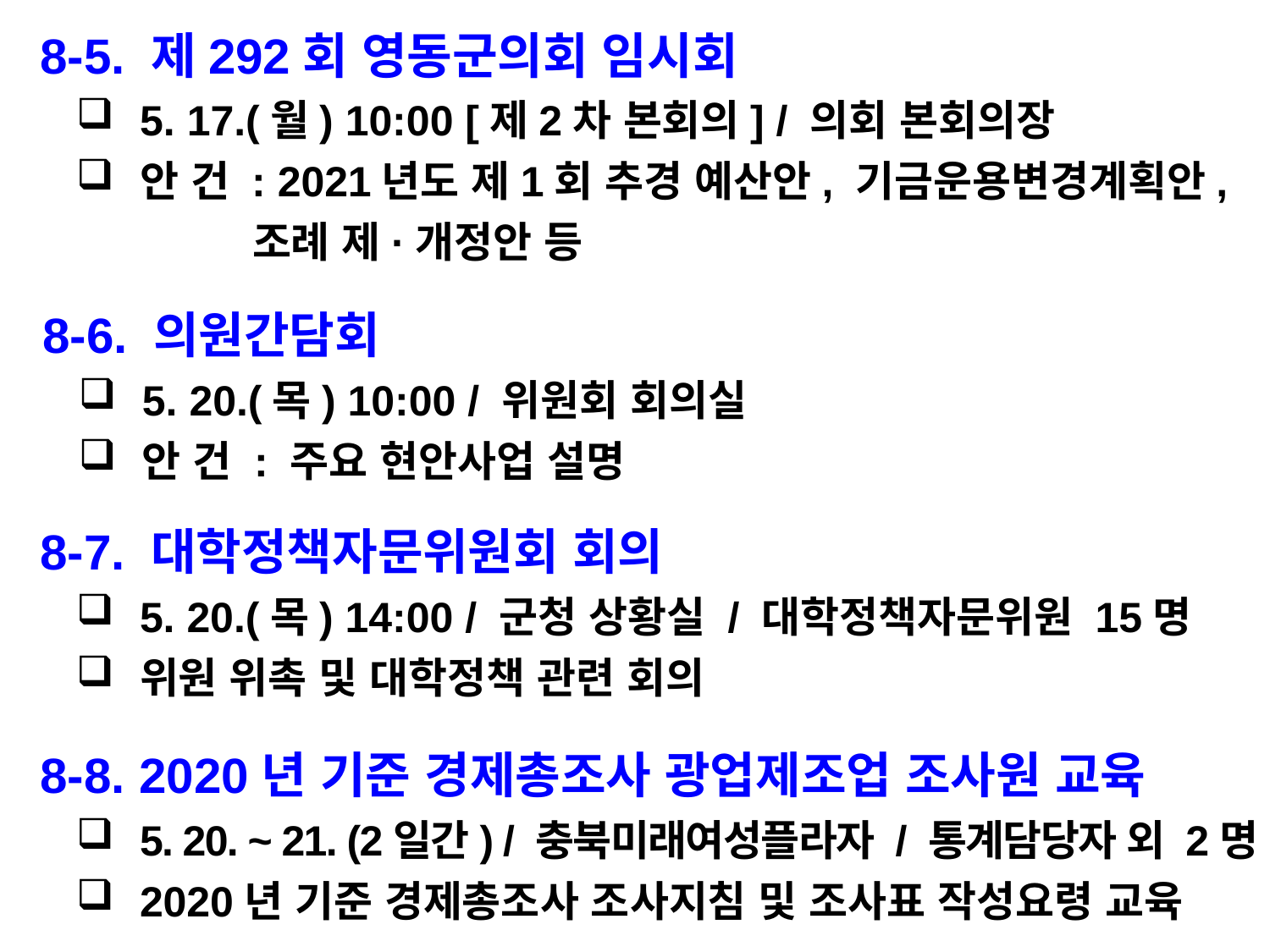

8-5. 제292회 영동군의회 임시회
5. 17.(월) 10:00 [제2차 본회의] / 의회 본회의장
안 건 : 2021년도 제1회 추경 예산안, 기금운용변경계획안,
              조례 제·개정안 등
  8-6. 의원간담회
5. 20.(목) 10:00 / 위원회 회의실
안 건 : 주요 현안사업 설명

  8-7. 대학정책자문위원회 회의
5. 20.(목) 14:00 / 군청 상황실 / 대학정책자문위원 15명
위원 위촉 및 대학정책 관련 회의

  8-8. 2020년 기준 경제총조사 광업제조업 조사원 교육
5. 20. ~ 21. (2일간) / 충북미래여성플라자 / 통계담당자 외 2명
2020년 기준 경제총조사 조사지침 및 조사표 작성요령 교육